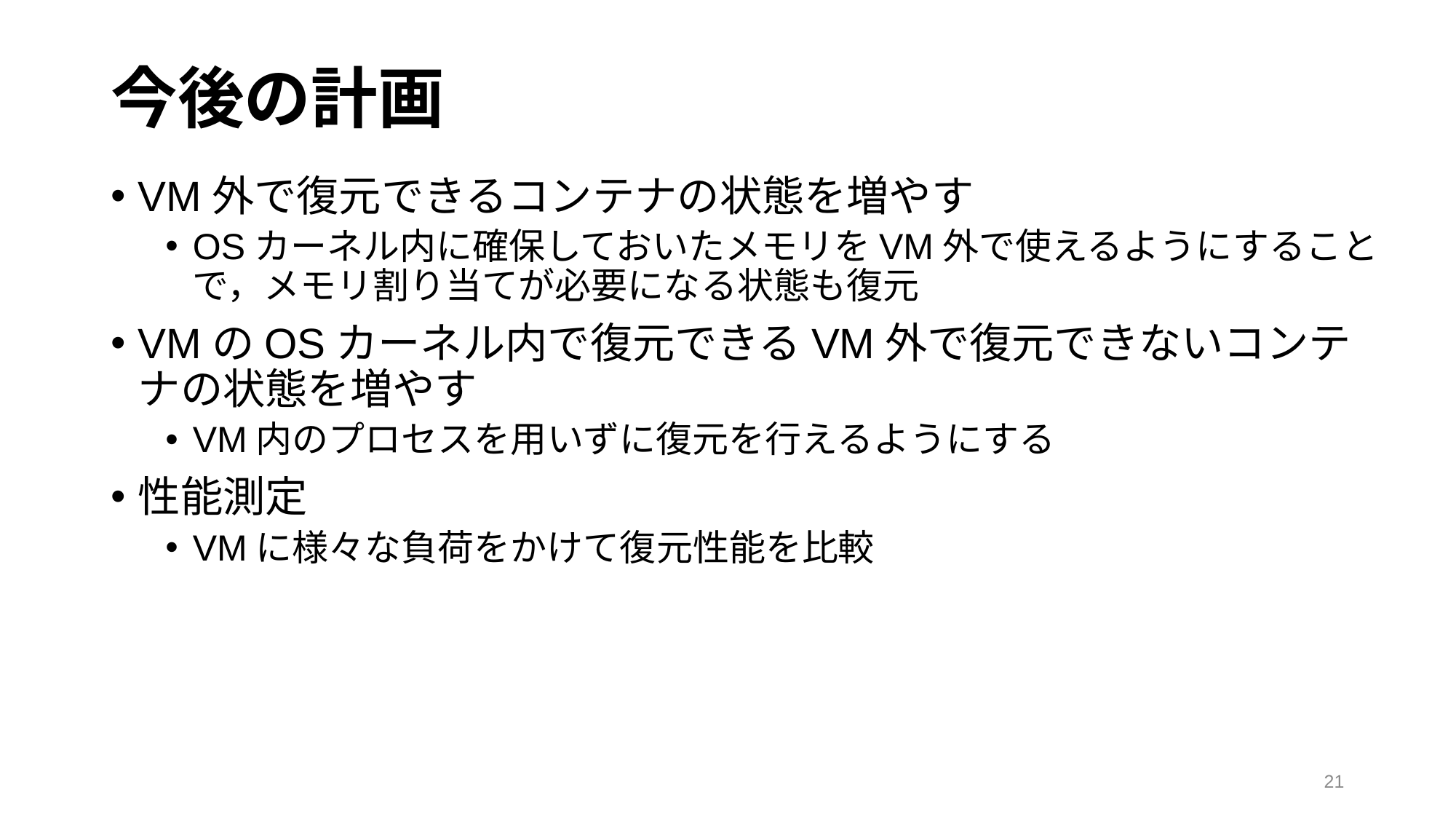

# 今後の計画
VM外で復元できるコンテナの状態を増やす
OSカーネル内に確保しておいたメモリをVM外で使えるようにすることで，メモリ割り当てが必要になる状態も復元
VMのOSカーネル内で復元できるVM外で復元できないコンテナの状態を増やす
VM内のプロセスを用いずに復元を行えるようにする
性能測定
VMに様々な負荷をかけて復元性能を比較

21